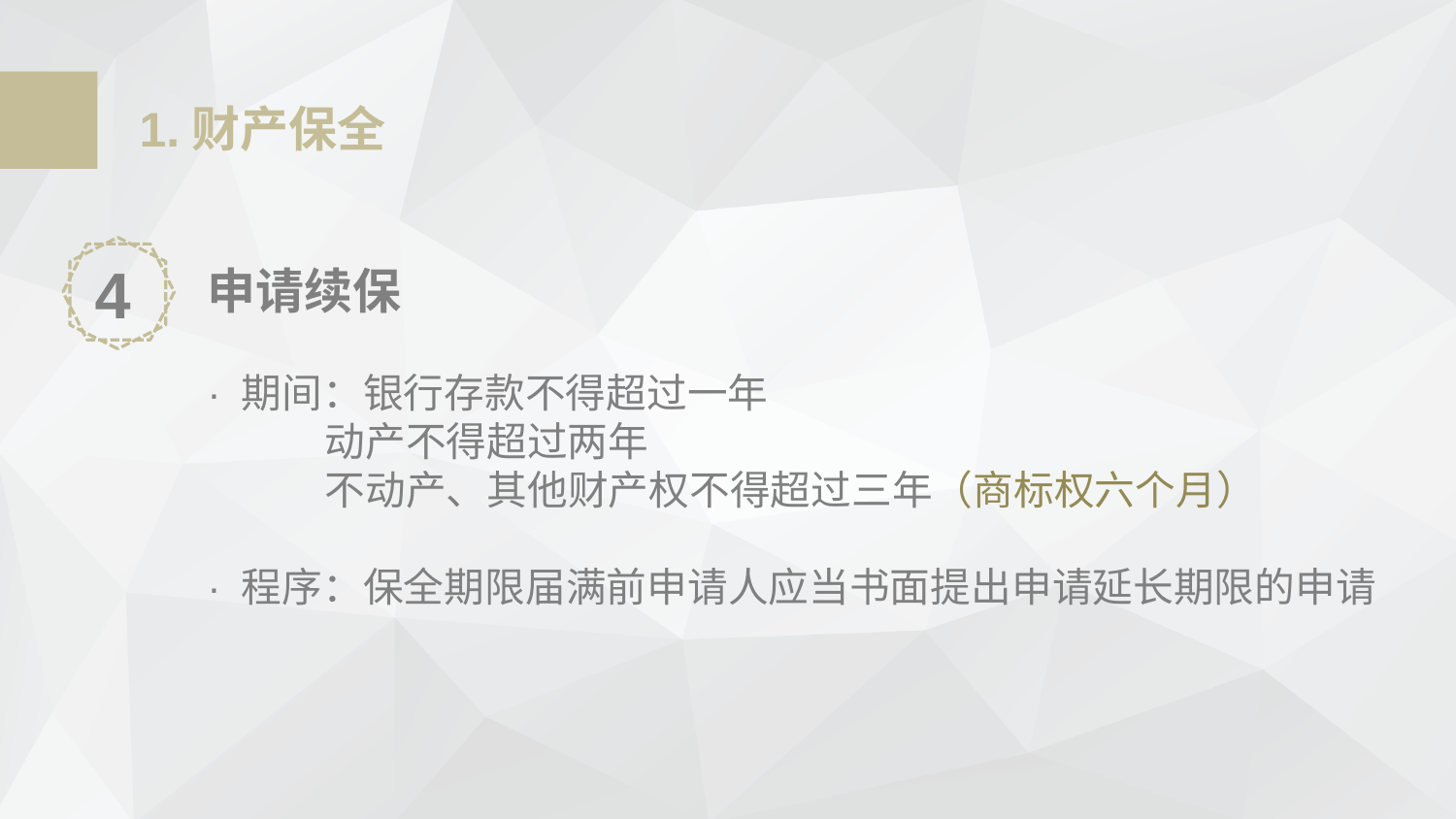

1.财产保全

4
申请续保

· 期间：银行存款不得超过一年
            动产不得超过两年
            不动产、其他财产权不得超过三年（商标权六个月）

· 程序：保全期限届满前申请人应当书面提出申请延长期限的申请